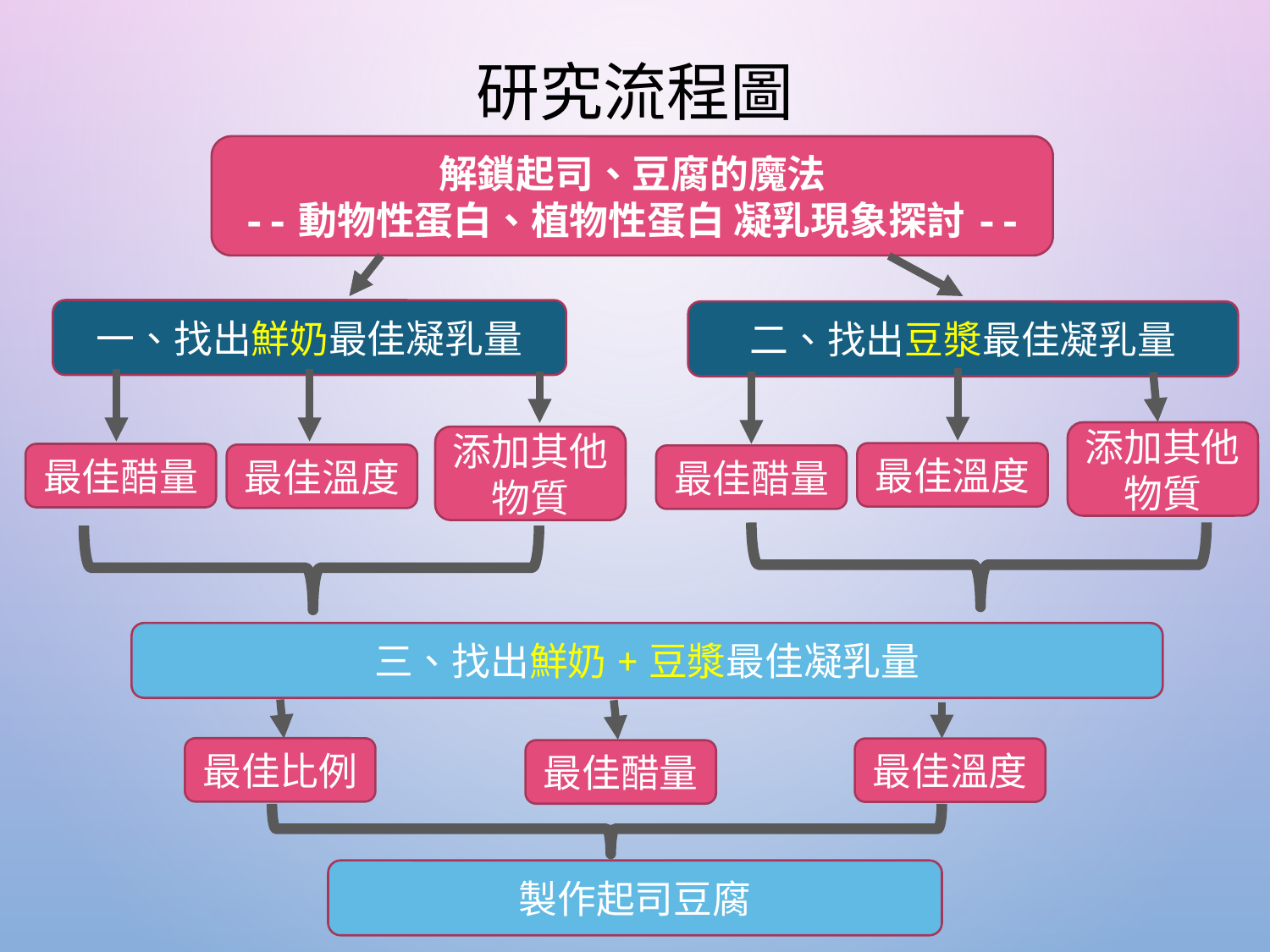

# 研究流程圖
解鎖起司、豆腐的魔法
--動物性蛋白、植物性蛋白 凝乳現象探討--
一、找出鮮奶最佳凝乳量
二、找出豆漿最佳凝乳量

添加其他物質
添加其他物質
最佳溫度
最佳醋量
最佳溫度
最佳醋量

三、找出鮮奶+豆漿最佳凝乳量
最佳比例
最佳溫度
最佳醋量
製作起司豆腐